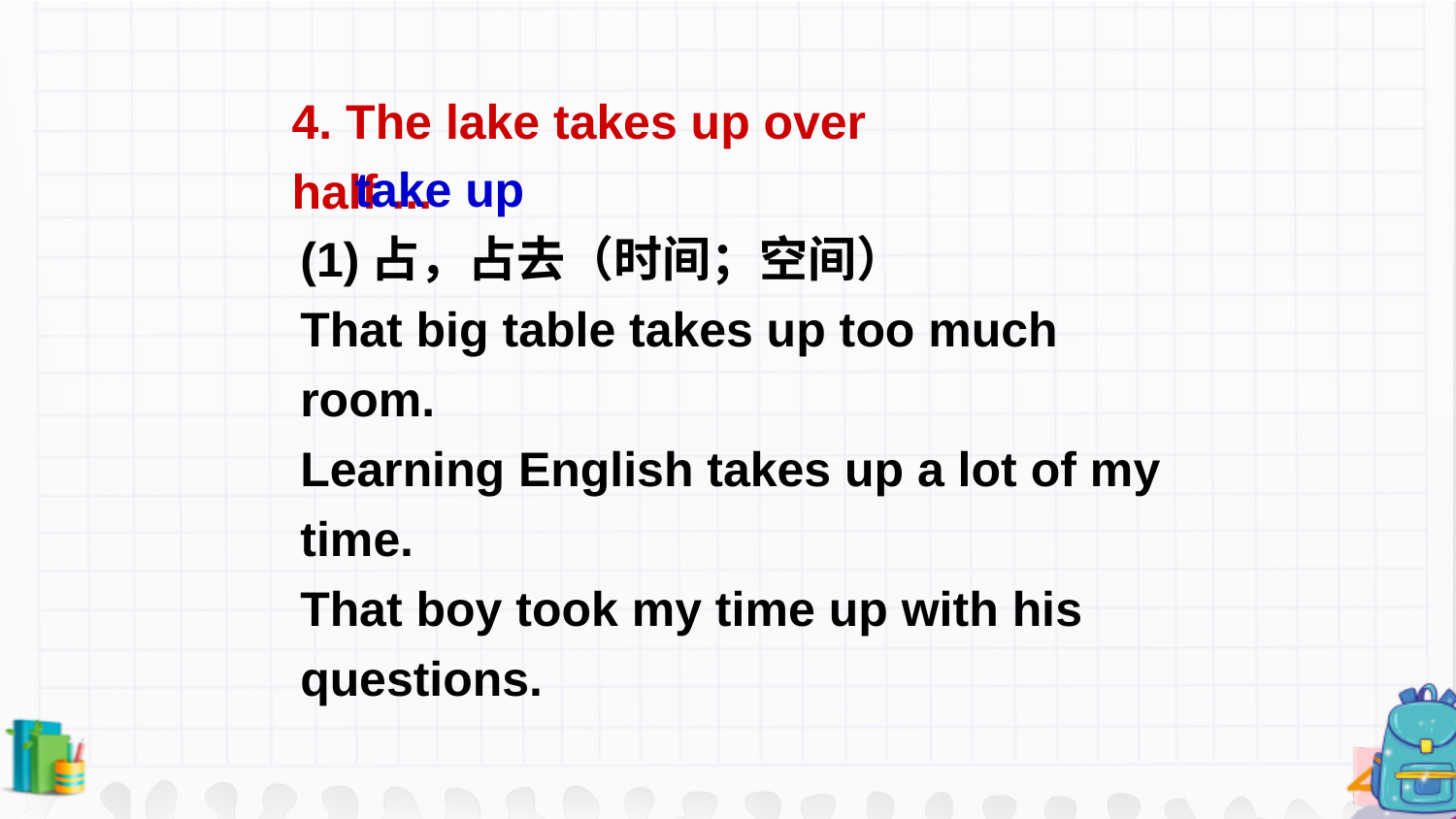

4. The lake takes up over half ...
    take up
(1)占，占去（时间；空间）
That big table takes up too much room.
Learning English takes up a lot of my time.
That boy took my time up with his questions.